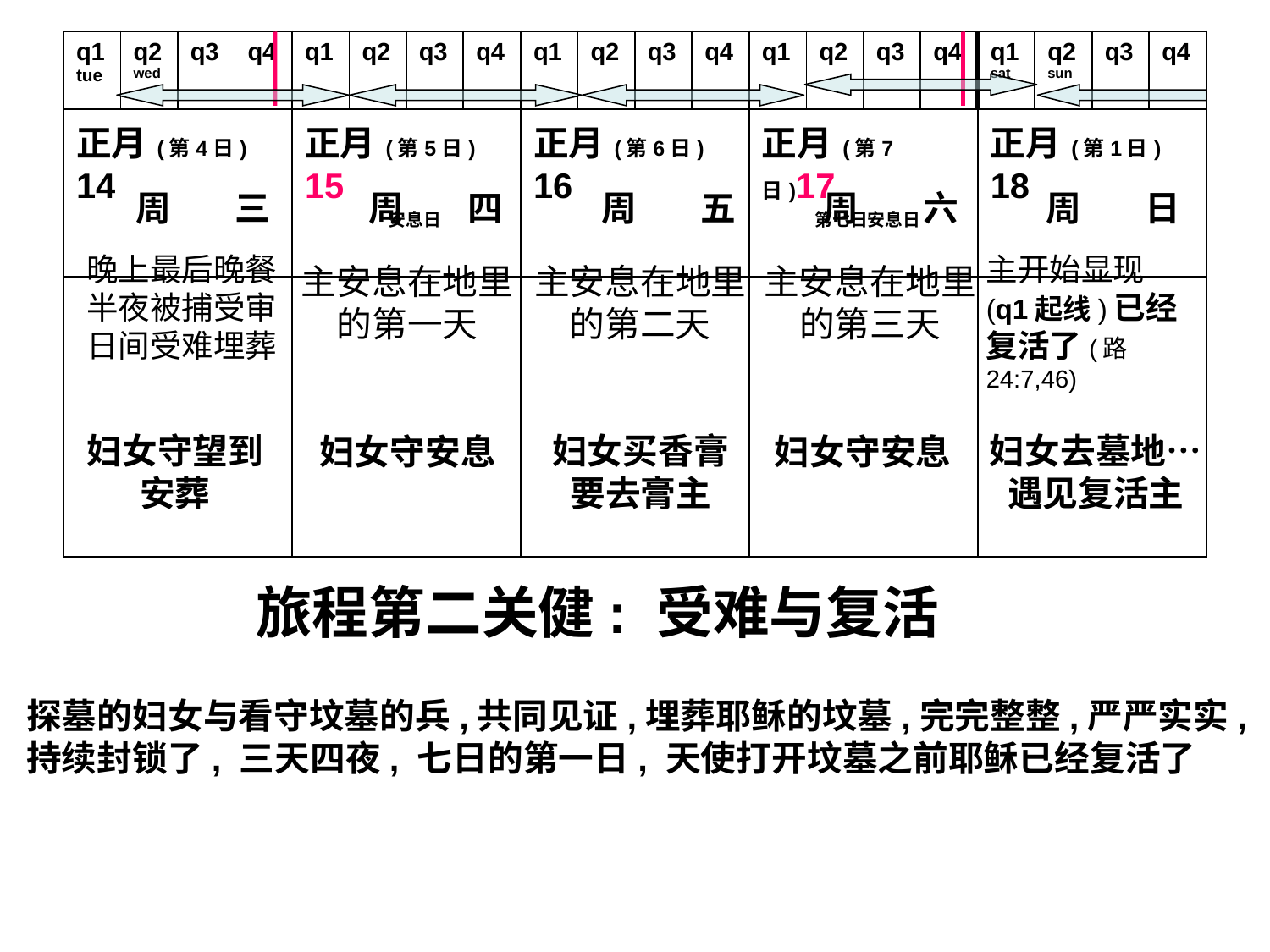

| q1 tue | q2 wed | q3 | q4 | q1 | q2 | q3 | q4 | q1 | q2 | q3 | q4 | q1 | q2 | q3 | q4 | q1 sat | q2 sun | q3 | q4 |
| --- | --- | --- | --- | --- | --- | --- | --- | --- | --- | --- | --- | --- | --- | --- | --- | --- | --- | --- | --- |
| 正月(第4日) 14 |  |  |  | 正月(第5日) 15 安息日 |  |  |  | 正月(第6日) 16 |  |  |  | 正月(第7日)17 第七日安息日 |  |  |  | 正月(第1日) 18 |  |  |  |
|  |  |  |  |  |  |  |  |  |  |  |  |  |  |  |  |  |  |  |  |
|  |  |  |  |  |  |  |  |  |  |  |  |  |  |  |  |  |  |  |  |

周        三
周        四
周        五
周        六
周        日
晚上最后晚餐
半夜被捕受审
日间受难埋葬
主开始显现
(q1起线)已经复活了(路24:7,46)
主安息在地里的第一天
主安息在地里的第二天

主安息在地里
的第三天

妇女守望到
安葬
妇女守安息
妇女买香膏
要去膏主
妇女守安息
妇女去墓地…
遇见复活主
旅程第二关健: 受难与复活

探墓的妇女与看守坟墓的兵,共同见证,埋葬耶稣的坟墓,完完整整,严严实实,
持续封锁了, 三天四夜, 七日的第一日, 天使打开坟墓之前耶稣已经复活了